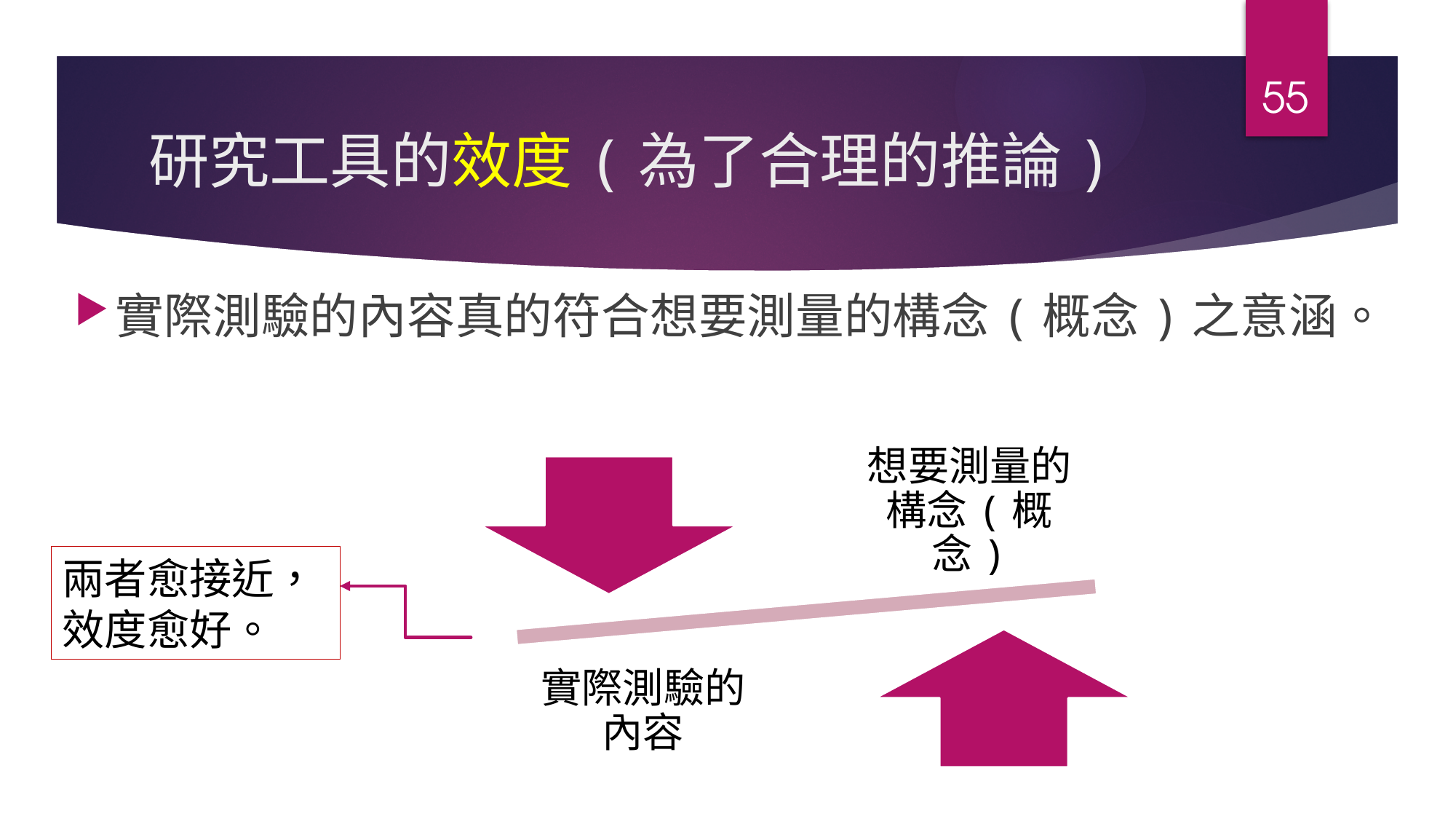

55
# 研究工具的效度(為了合理的推論)
實際測驗的內容真的符合想要測量的構念(概念)之意涵。
想要測量的構念(概念)
實際測驗的內容
兩者愈接近，效度愈好。